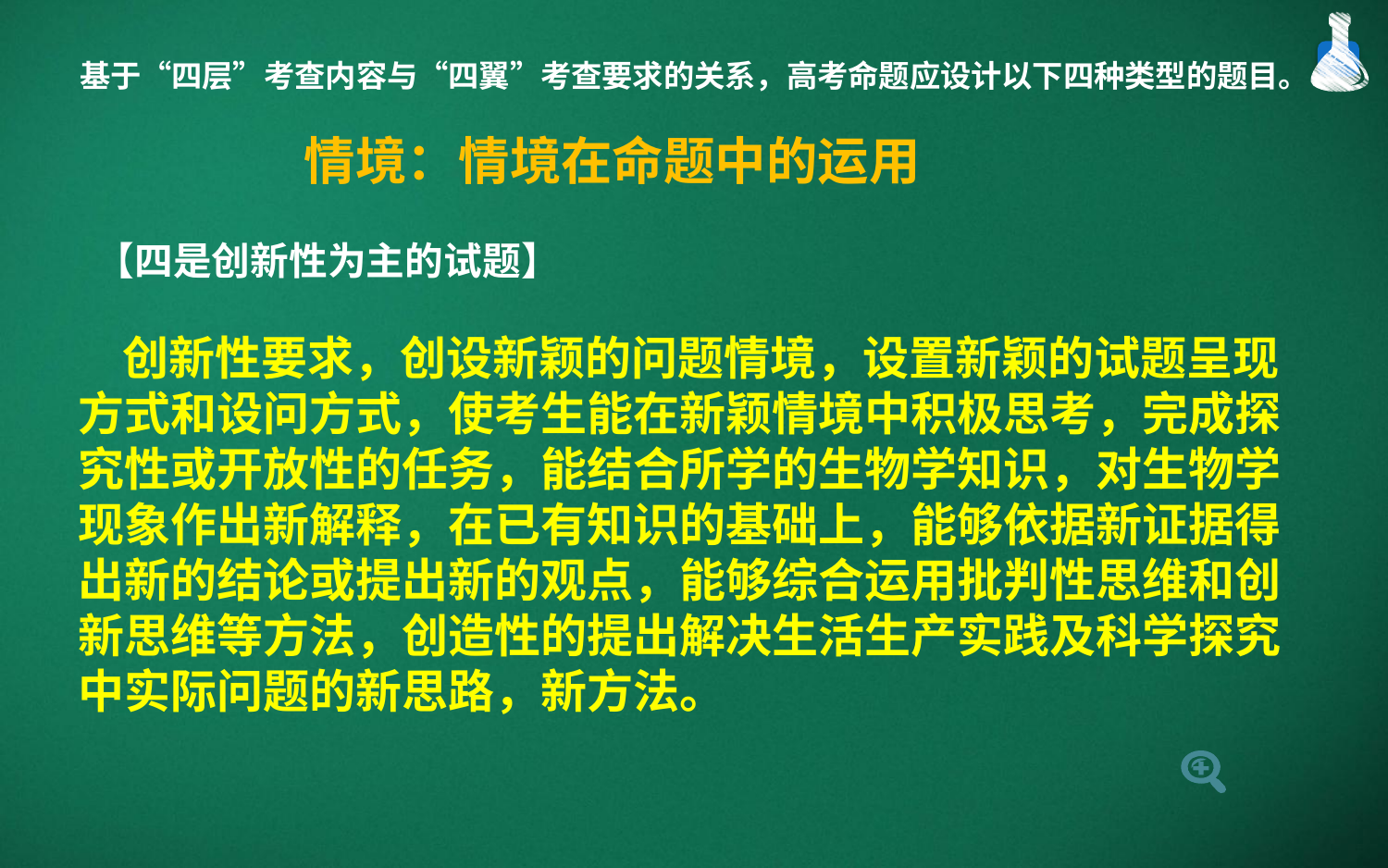

基于“四层”考查内容与“四翼”考查要求的关系，高考命题应设计以下四种类型的题目。
情境：情境在命题中的运用
 【四是创新性为主的试题】

    创新性要求，创设新颖的问题情境，设置新颖的试题呈现方式和设问方式，使考生能在新颖情境中积极思考，完成探究性或开放性的任务，能结合所学的生物学知识，对生物学现象作出新解释，在已有知识的基础上，能够依据新证据得出新的结论或提出新的观点，能够综合运用批判性思维和创新思维等方法，创造性的提出解决生活生产实践及科学探究中实际问题的新思路，新方法。